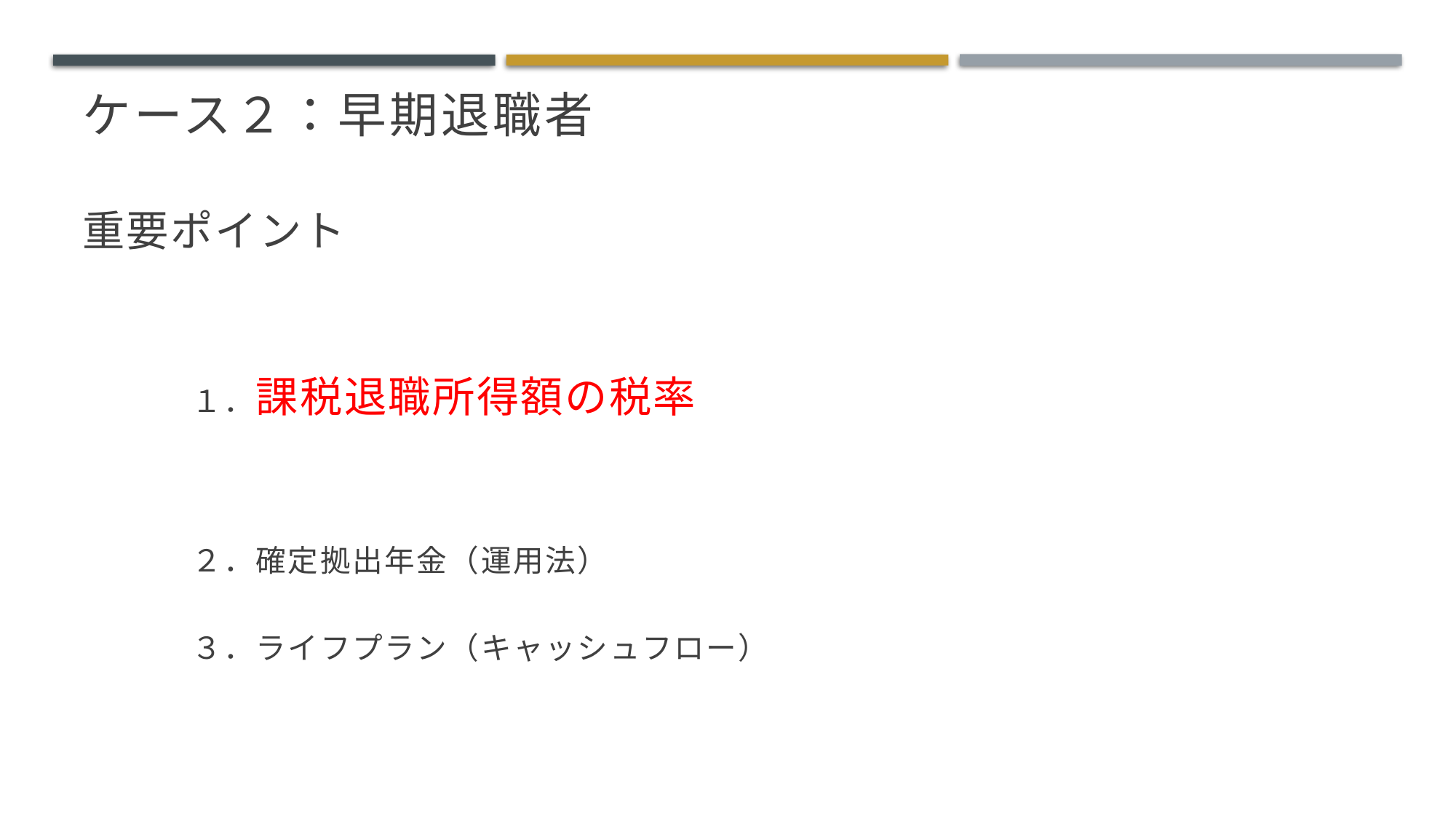

# ケース２：早期退職者
重要ポイント
	１．課税退職所得額の税率
	２．確定拠出年金（運用法）
	３．ライフプラン（キャッシュフロー）